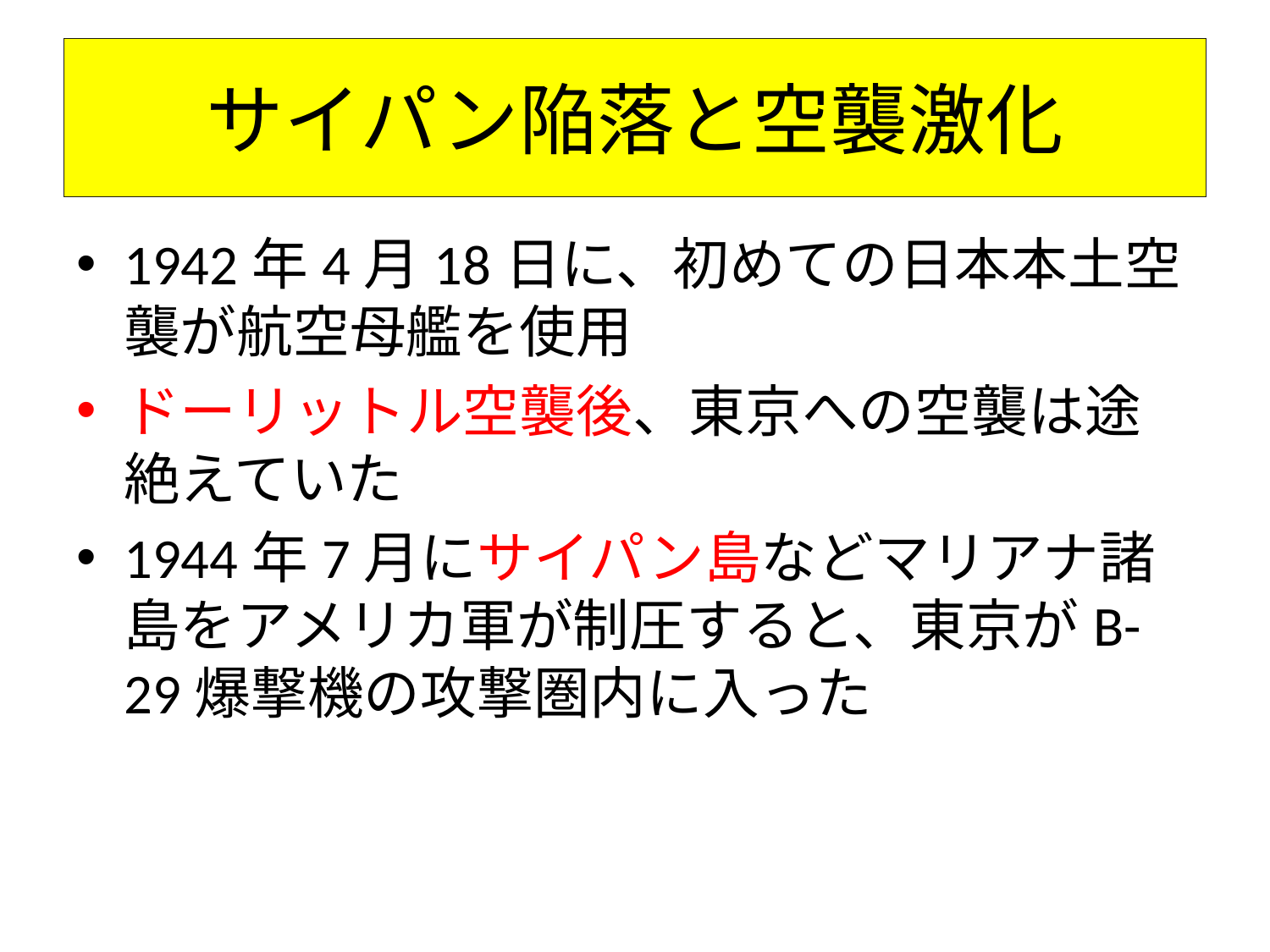

# サイパン陥落と空襲激化
1942年4月18日に、初めての日本本土空襲が航空母艦を使用
ドーリットル空襲後、東京への空襲は途絶えていた
1944年7月にサイパン島などマリアナ諸島をアメリカ軍が制圧すると、東京がB-29爆撃機の攻撃圏内に入った